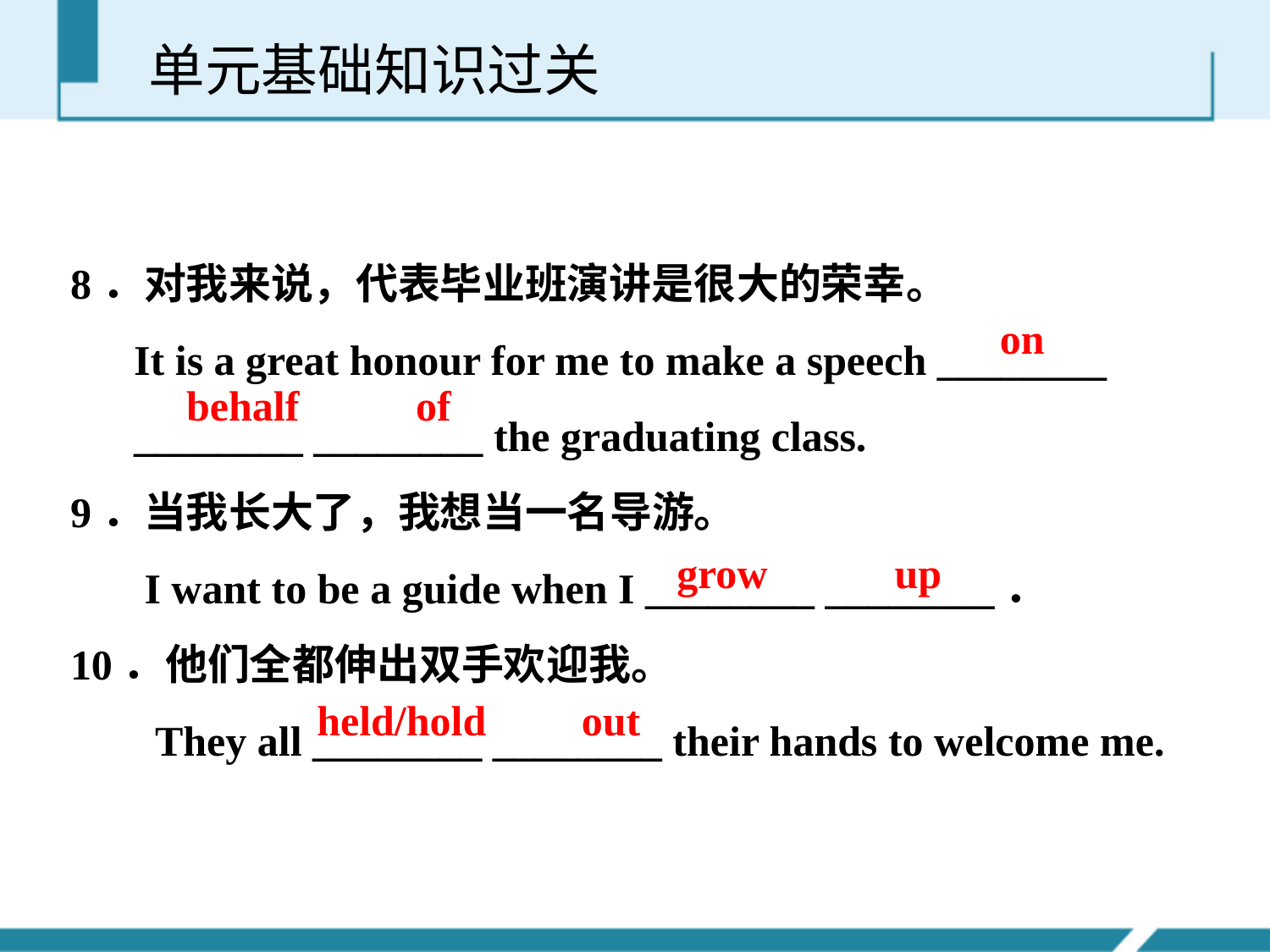

单元基础知识过关
8．对我来说，代表毕业班演讲是很大的荣幸。
      It is a great honour for me to make a speech ________
      ________ ________ the graduating class.
9．当我长大了，我想当一名导游。
       I want to be a guide when I ________ ________．
10．他们全都伸出双手欢迎我。
        They all ________ ________ their hands to welcome me.
on
behalf           of
grow            up
held/hold         out